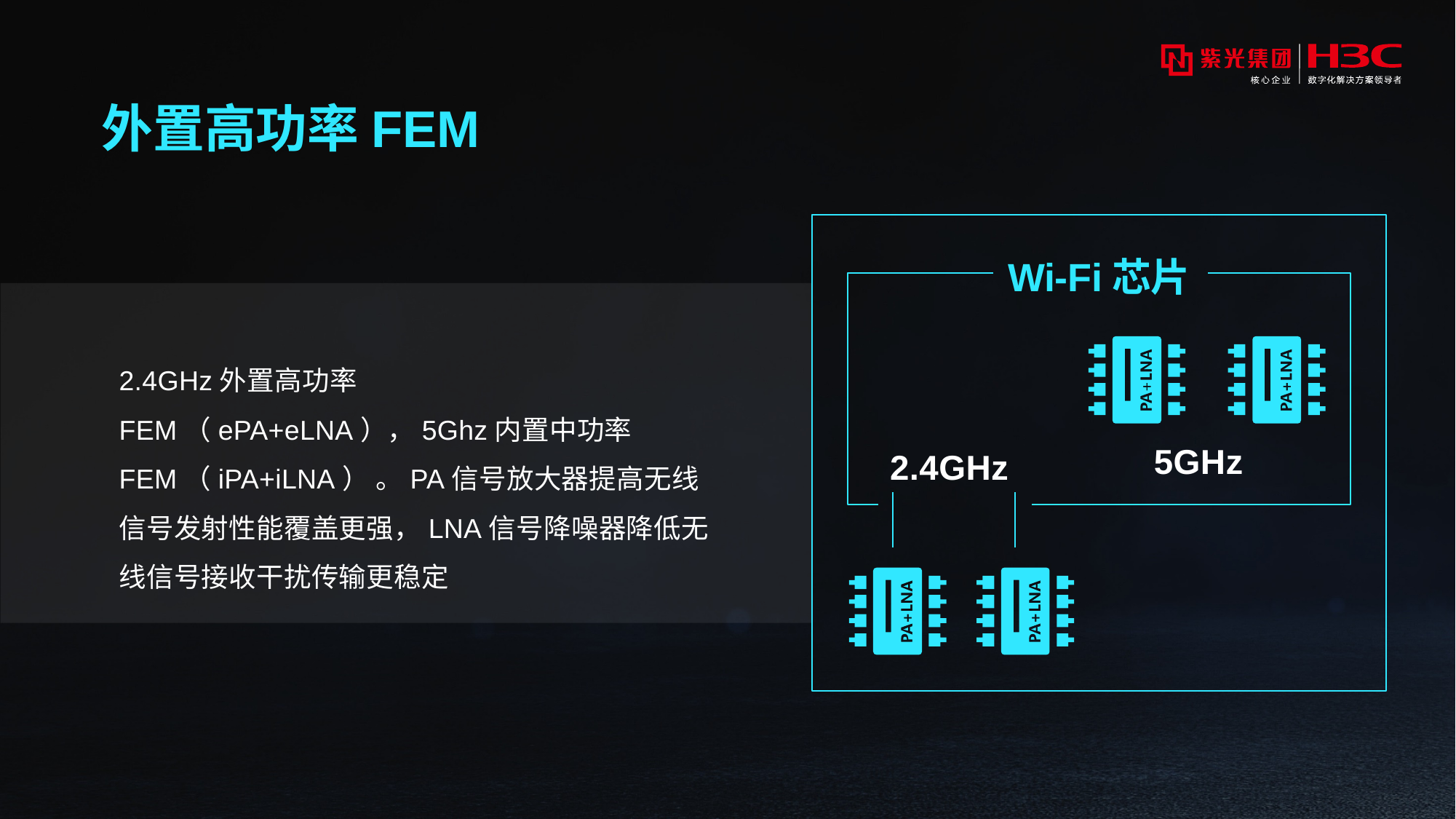

# 外置高功率FEM

Wi-Fi芯片

2.4GHz外置高功率FEM（ePA+eLNA），5Ghz内置中功率FEM（iPA+iLNA） 。PA信号放大器提高无线信号发射性能覆盖更强，LNA信号降噪器降低无线信号接收干扰传输更稳定
5GHz
2.4GHz